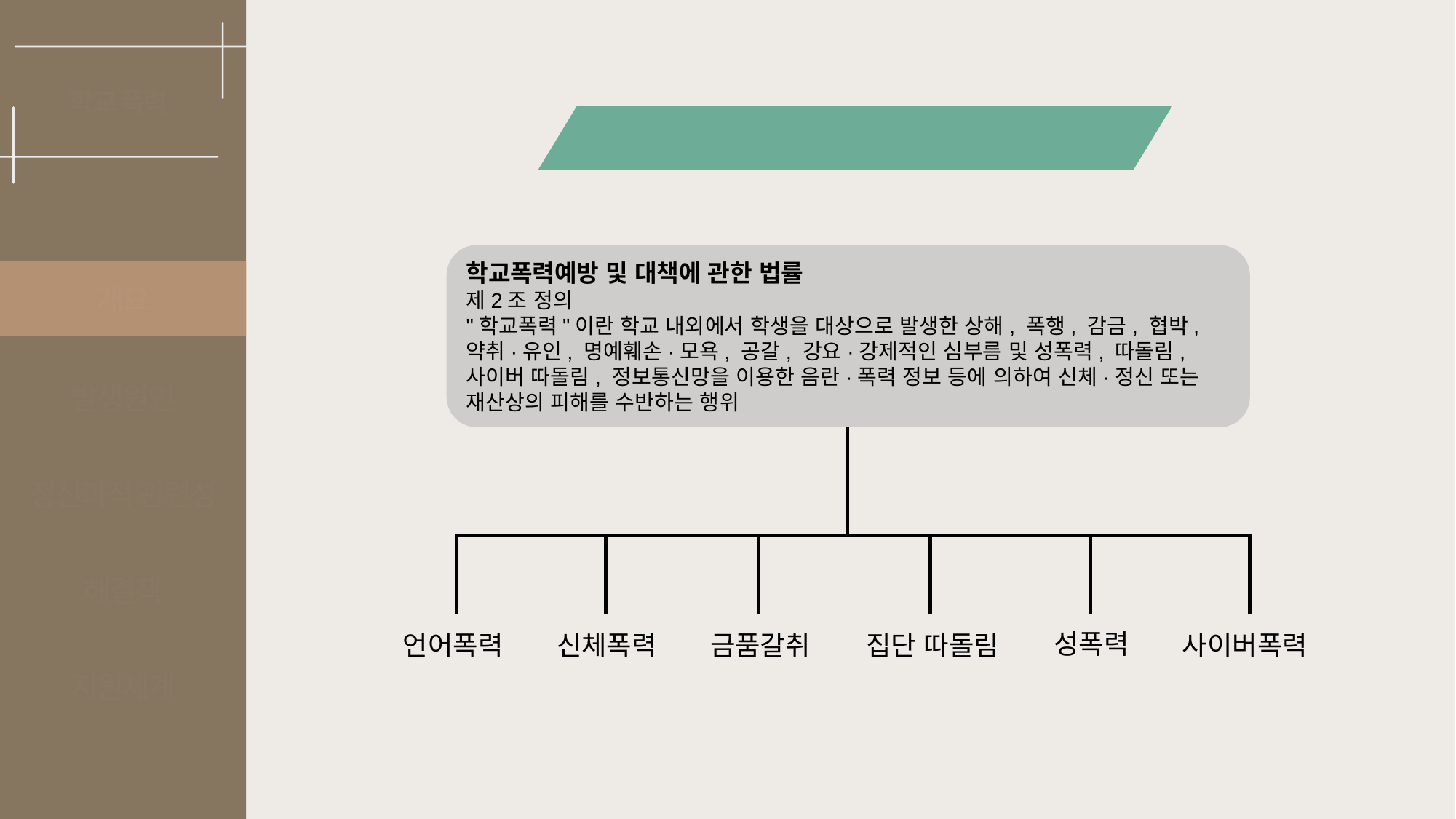

학교 폭력

학교폭력 정의

학교폭력예방 및 대책에 관한 법률
제2조 정의
"학교폭력"이란 학교 내외에서 학생을 대상으로 발생한 상해, 폭행, 감금, 협박, 약취·유인, 명예훼손·모욕, 공갈, 강요·강제적인 심부름 및 성폭력, 따돌림, 사이버 따돌림, 정보통신망을 이용한 음란·폭력 정보 등에 의하여 신체·정신 또는 재산상의 피해를 수반하는 행위

개요
발생원인
성폭력
언어폭력
신체폭력
금품갈취
집단 따돌림
사이버폭력
정신과적 관련성
해결책
지원체계